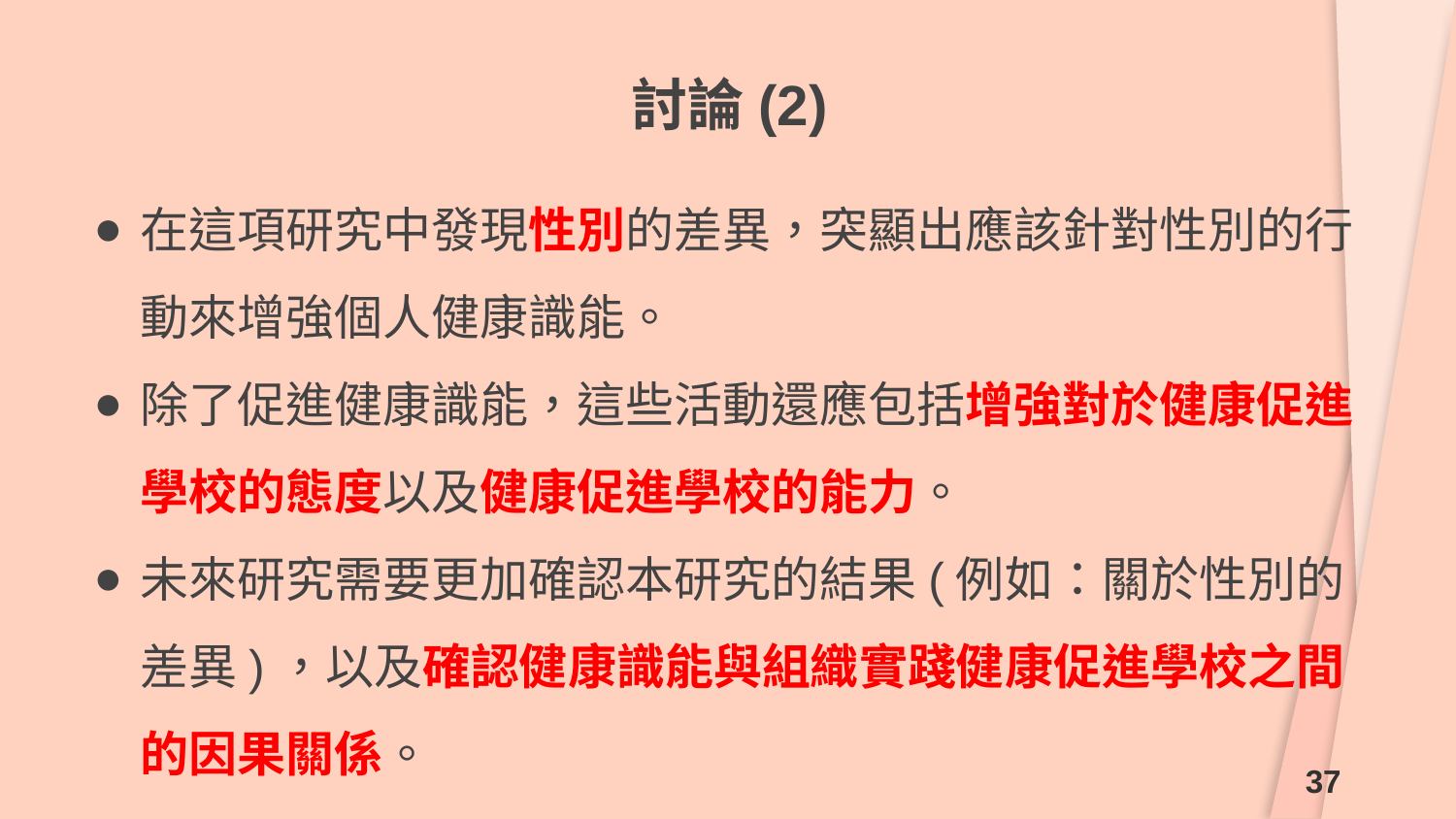

# 討論(2)
在這項研究中發現性別的差異，突顯出應該針對性別的行動來增強個人健康識能。
除了促進健康識能，這些活動還應包括增強對於健康促進學校的態度以及健康促進學校的能力。
未來研究需要更加確認本研究的結果(例如：關於性別的差異)，以及確認健康識能與組織實踐健康促進學校之間的因果關係。

37